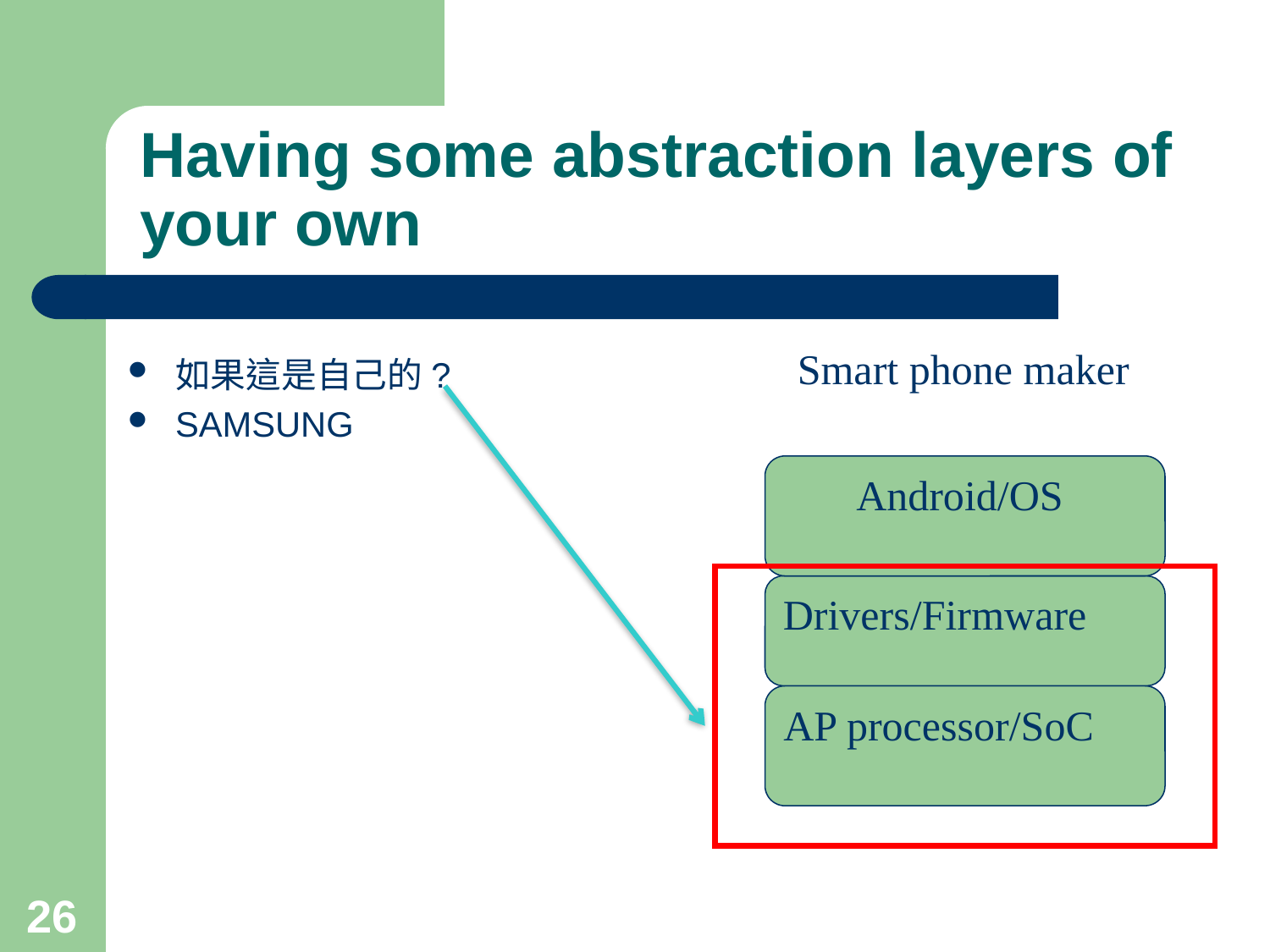

# Having some abstraction layers of your own
Smart phone maker

如果這是自己的?
SAMSUNG
Android/OS
Drivers/Firmware
AP processor/SoC

26